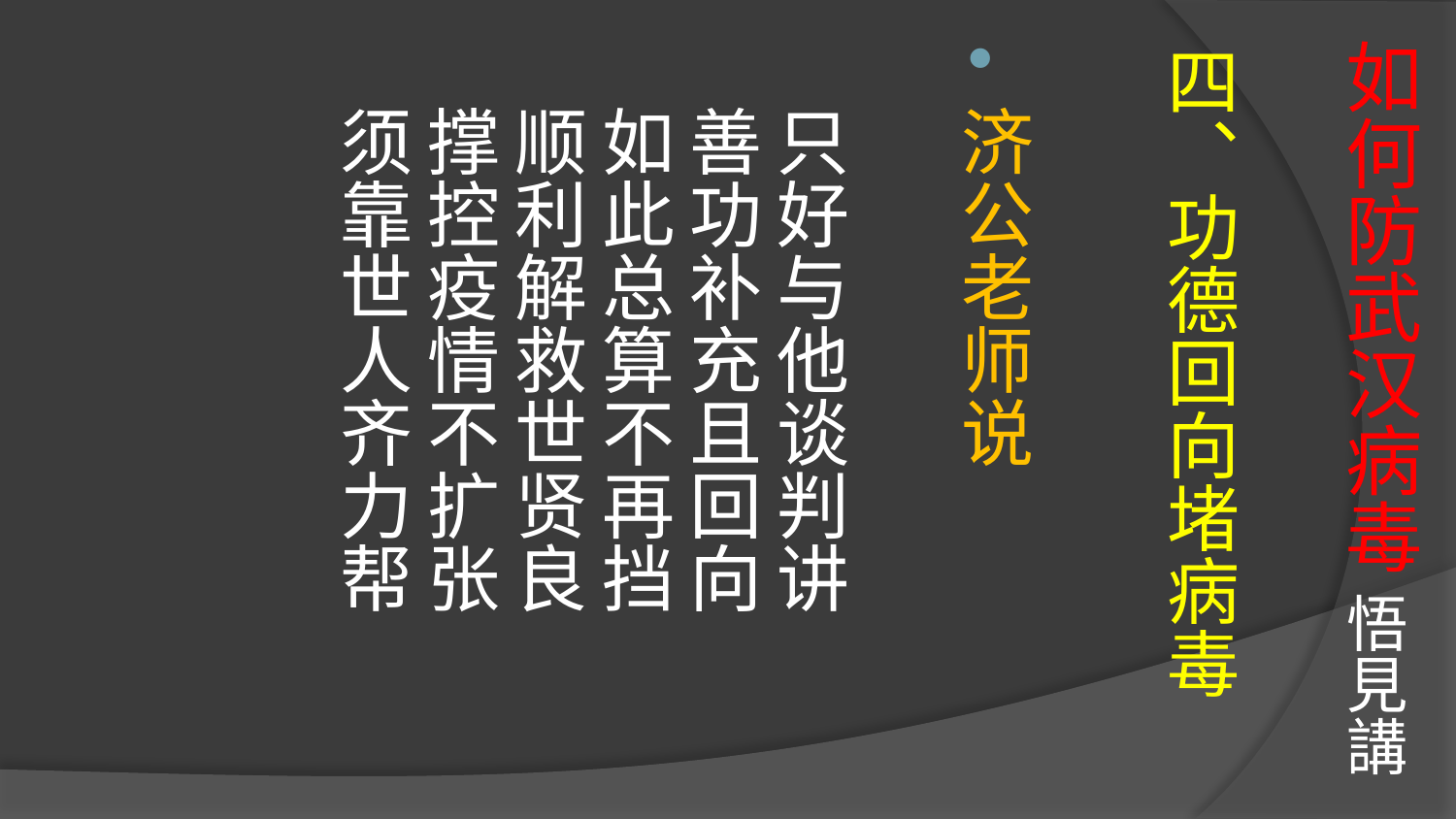

# 如何防武汉病毒 悟見講
四、功德回向堵病毒

济公老师说
只好与他谈判讲
善功补充且回向
如此总算不再挡
顺利解救世贤良
撑控疫情不扩张
须靠世人齐力帮